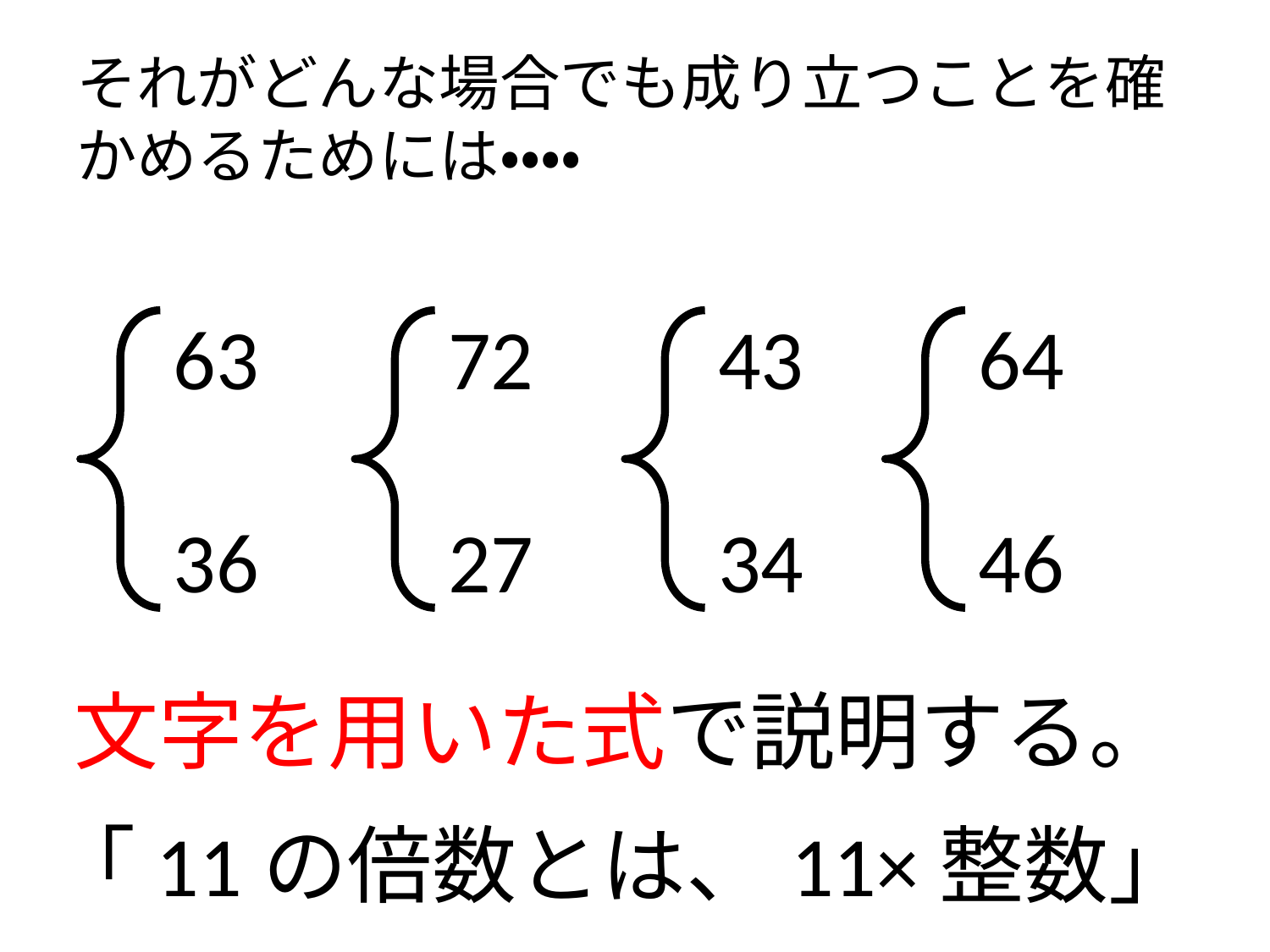

# それがどんな場合でも成り立つことを確かめるためには・・・・
63

36
72

27
43

34
64

46

文字を用いた式で説明する。
「11の倍数とは、11×整数」